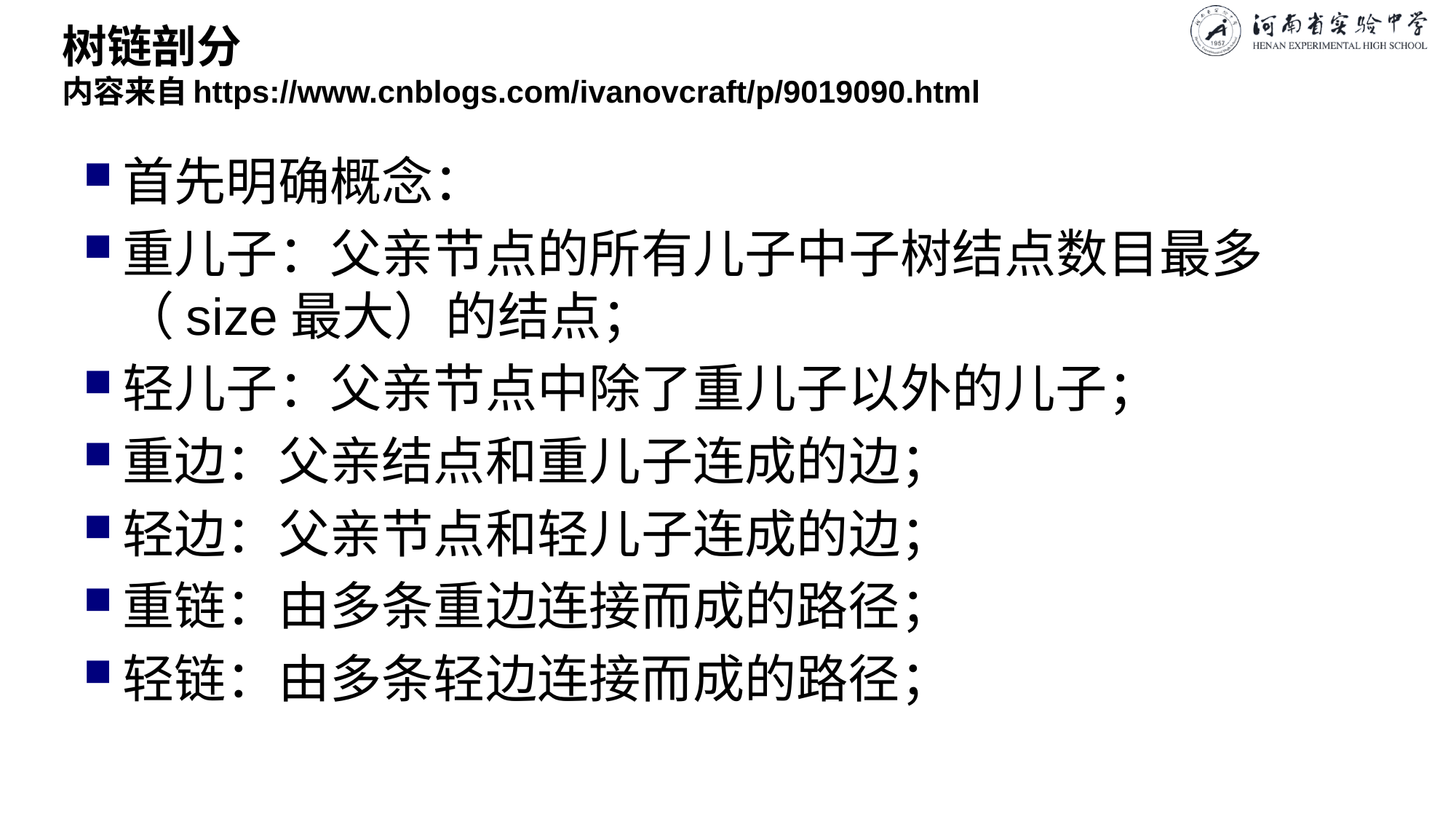

# 树链剖分 内容来自https://www.cnblogs.com/ivanovcraft/p/9019090.html
首先明确概念：
重儿子：父亲节点的所有儿子中子树结点数目最多（size最大）的结点；
轻儿子：父亲节点中除了重儿子以外的儿子；
重边：父亲结点和重儿子连成的边；
轻边：父亲节点和轻儿子连成的边；
重链：由多条重边连接而成的路径；
轻链：由多条轻边连接而成的路径；